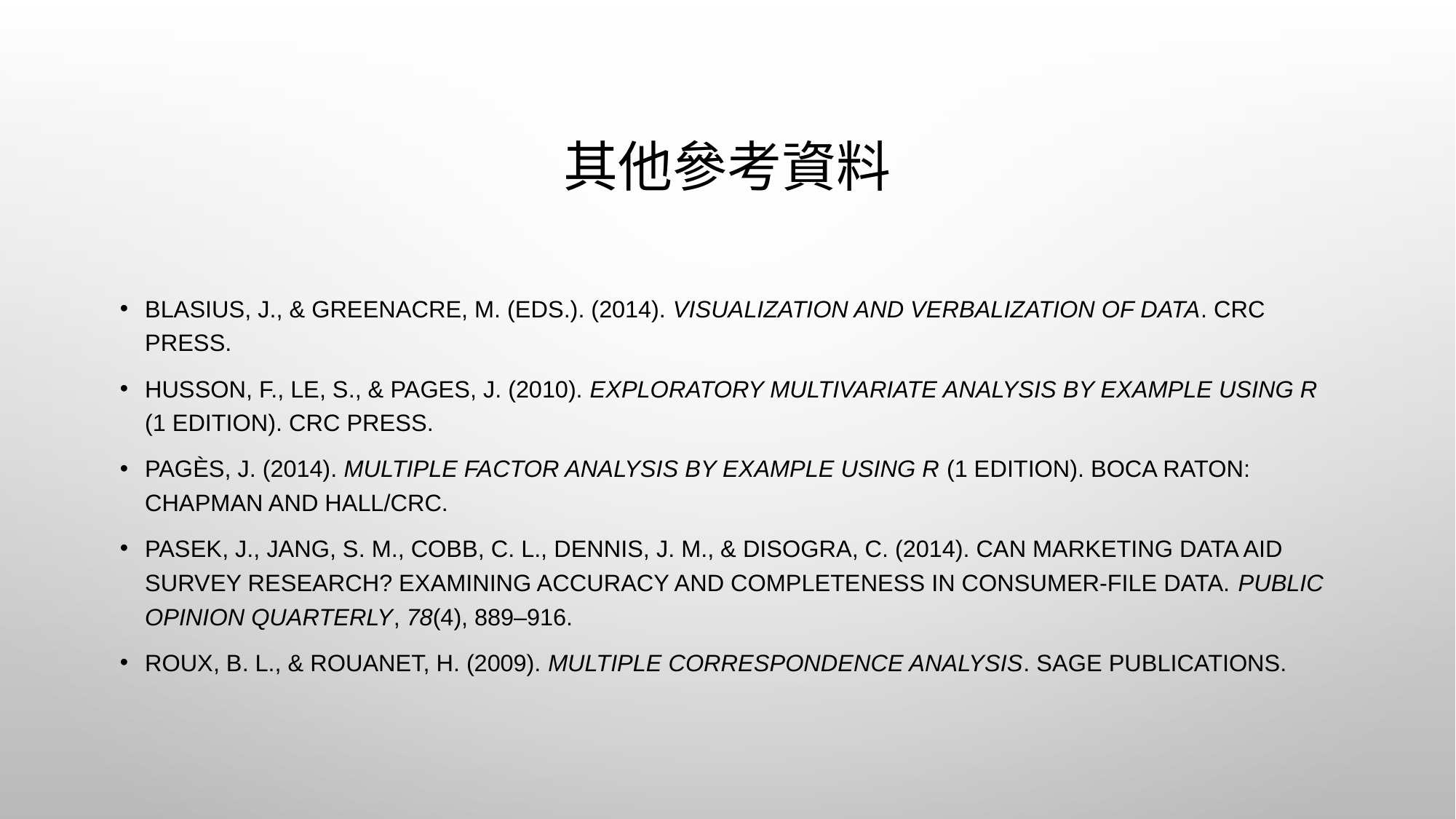

# 其他參考資料
Blasius, J., & Greenacre, M. (Eds.). (2014). Visualization and Verbalization of Data. CRC Press.
Husson, F., Le, S., & Pages, J. (2010). Exploratory Multivariate Analysis by Example Using R (1 edition). CRC Press.
Pagès, J. (2014). Multiple Factor Analysis by Example Using R (1 edition). Boca Raton: Chapman and Hall/CRC.
Pasek, J., Jang, S. M., Cobb, C. L., Dennis, J. M., & Disogra, C. (2014). Can marketing data aid survey research? Examining accuracy and completeness in consumer-file data. Public Opinion Quarterly, 78(4), 889–916.
Roux, B. L., & Rouanet, H. (2009). Multiple Correspondence Analysis. SAGE Publications.